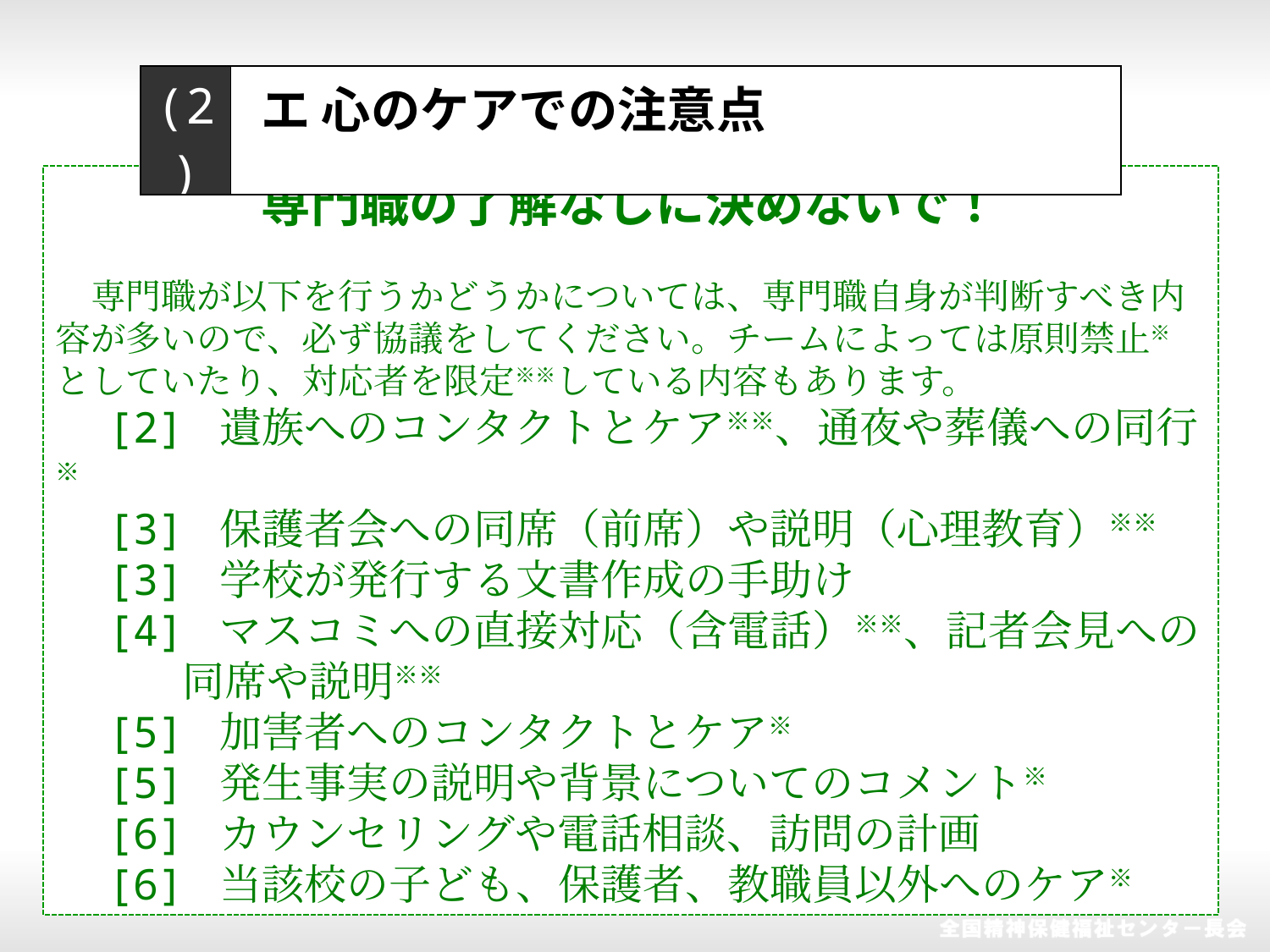

| (2) | エ 心のケアでの注意点 |
| --- | --- |
専門職の了解なしに決めないで！

　専門職が以下を行うかどうかについては、専門職自身が判断すべき内容が多いので、必ず協議をしてください。チームによっては原則禁止※としていたり、対応者を限定※※している内容もあります。
　[2] 遺族へのコンタクトとケア※※、通夜や葬儀への同行※
　[3] 保護者会への同席（前席）や説明（心理教育）※※
　[3] 学校が発行する文書作成の手助け
　[4] マスコミへの直接対応（含電話）※※、記者会見への
　　　同席や説明※※
　[5] 加害者へのコンタクトとケア※
　[5] 発生事実の説明や背景についてのコメント※
　[6] カウンセリングや電話相談、訪問の計画
　[6] 当該校の子ども、保護者、教職員以外へのケア※